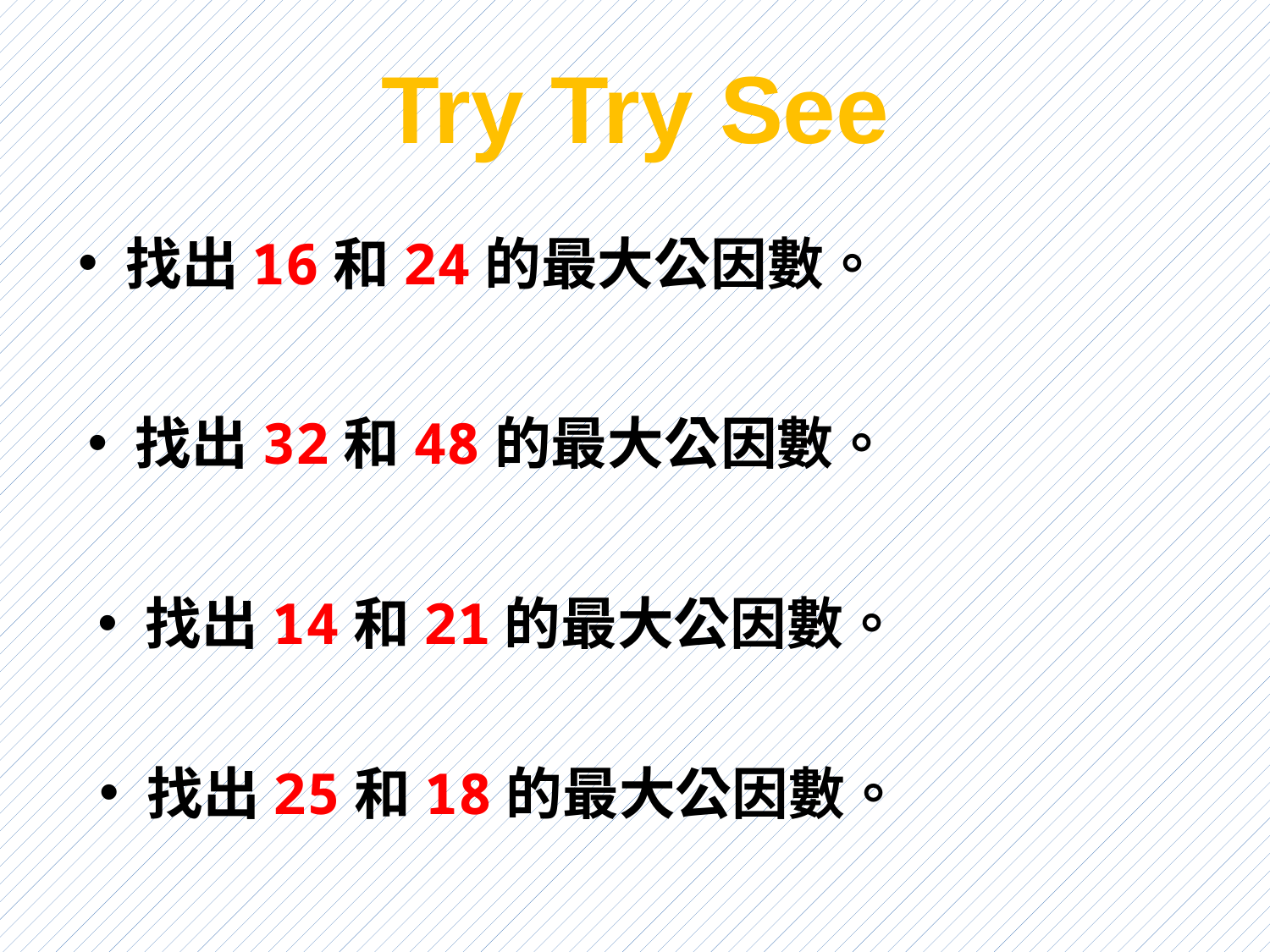

# Try Try See
找出16和24的最大公因數。
找出32和48的最大公因數。
找出14和21的最大公因數。
找出25和18的最大公因數。